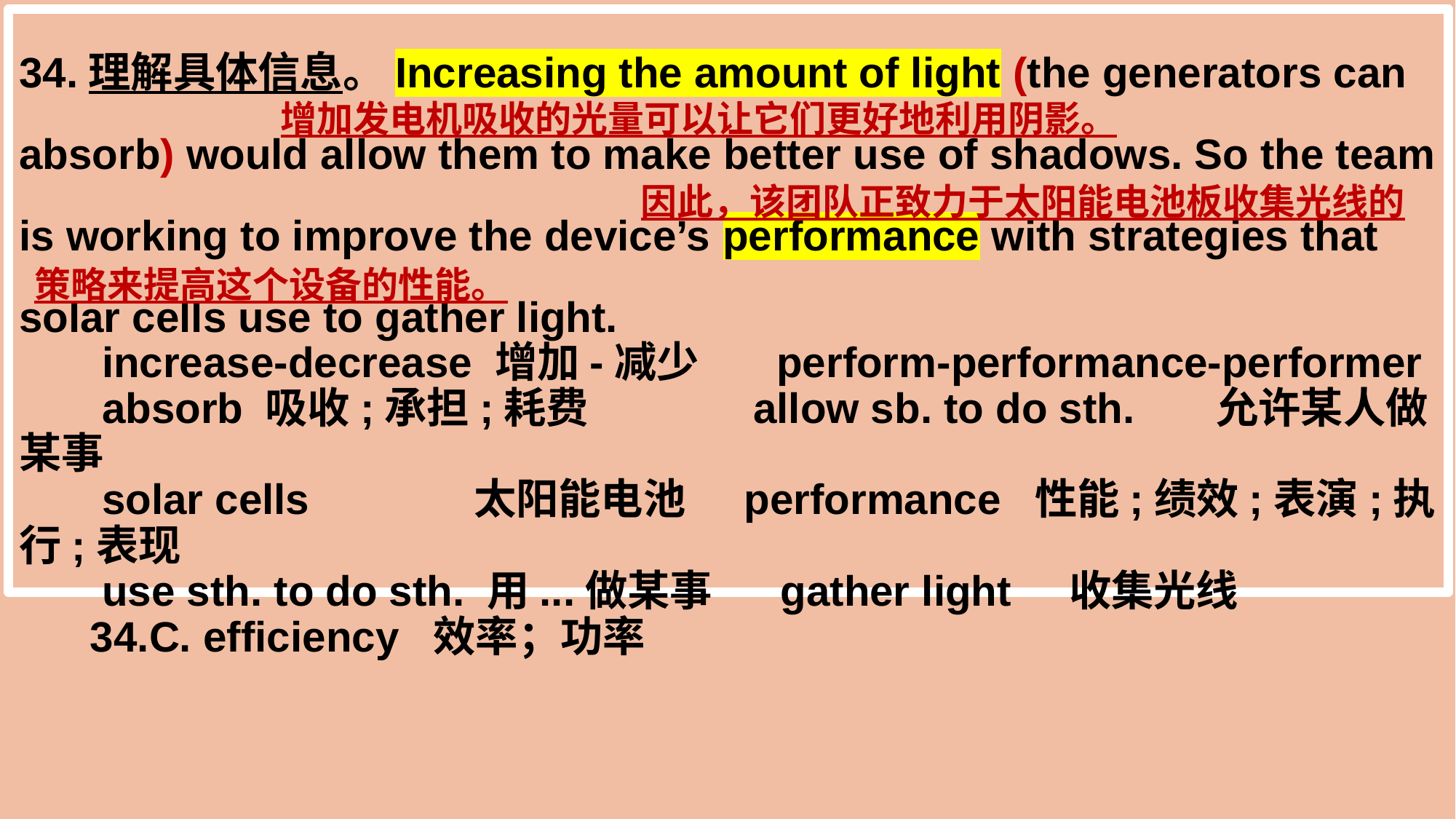

34.理解具体信息。Increasing the amount of light (the generators can absorb) would allow them to make better use of shadows. So the team is working to improve the device’s performance with strategies that solar cells use to gather light.
       increase-decrease 增加-减少       perform-performance-performer
       absorb 吸收;承担;耗费                allow sb. to do sth.      允许某人做某事
       solar cells             太阳能电池     performance  性能;绩效;表演;执行;表现
       use sth. to do sth. 用...做某事      gather light    收集光线
      34.C. efficiency  效率；功率
                             增加发电机吸收的光量可以让它们更好地利用阴影。
                                                                         因此，该团队正致力于太阳能电池板收集光线的策略来提高这个设备的性能。